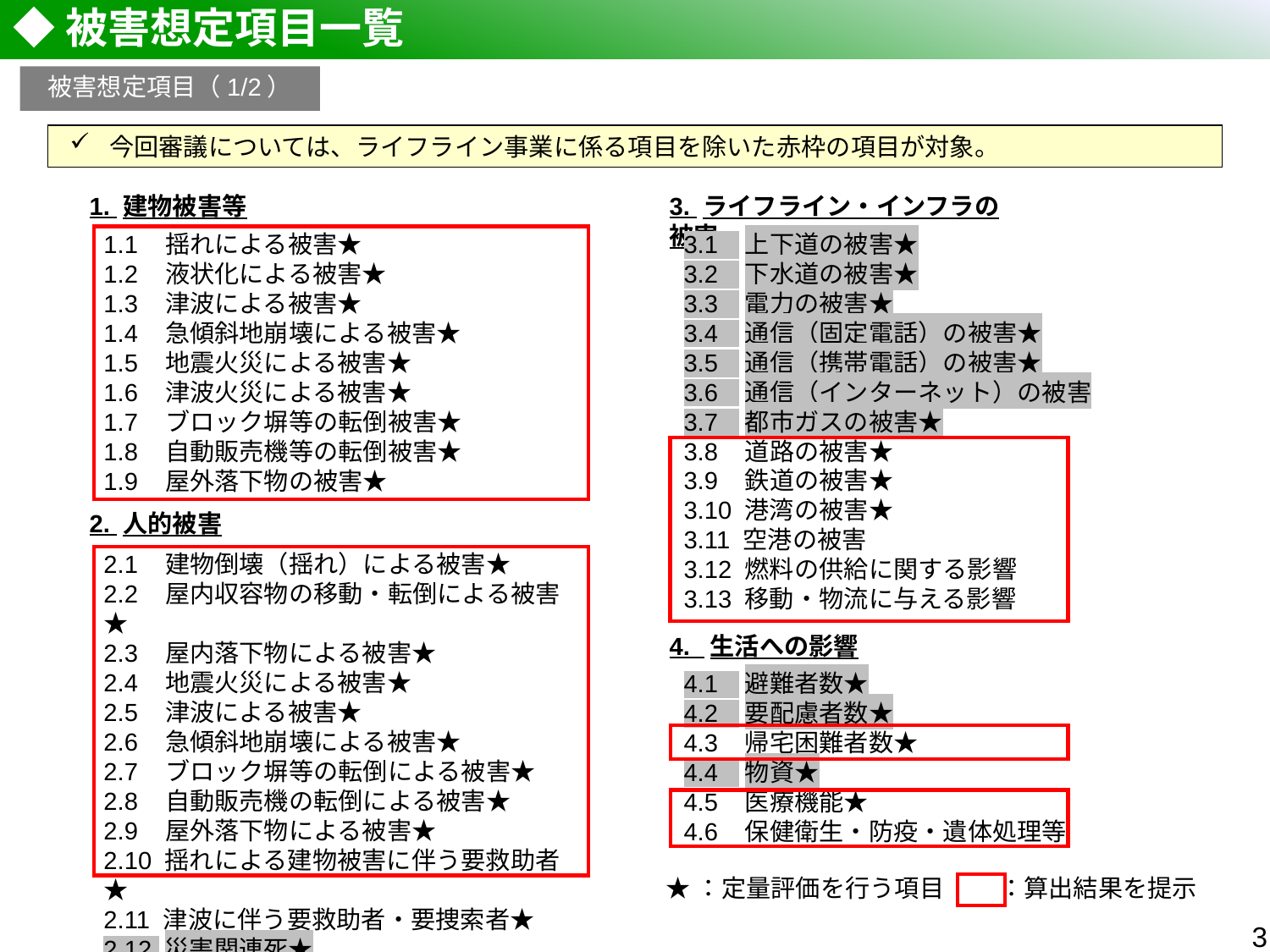

１．これまでの部会における方針、決定事項【～令和６年度】
# ◆被害想定項目一覧
被害想定項目（1/2）
今回審議については、ライフライン事業に係る項目を除いた赤枠の項目が対象。
1. 建物被害等
3. ライフライン・インフラの被害
1.1   揺れによる被害★
1.2   液状化による被害★
1.3   津波による被害★
1.4   急傾斜地崩壊による被害★
1.5   地震火災による被害★
1.6   津波火災による被害★
1.7   ブロック塀等の転倒被害★
1.8   自動販売機等の転倒被害★
1.9   屋外落下物の被害★

3.1   上下道の被害★
3.2   下水道の被害★
3.3   電力の被害★
3.4   通信（固定電話）の被害★
3.5   通信（携帯電話）の被害★
3.6   通信（インターネット）の被害
3.7   都市ガスの被害★
3.8   道路の被害★
3.9   鉄道の被害★
3.10 港湾の被害★
3.11 空港の被害
3.12 燃料の供給に関する影響
3.13 移動・物流に与える影響

2. 人的被害
2.1   建物倒壊（揺れ）による被害★
2.2   屋内収容物の移動・転倒による被害★
2.3   屋内落下物による被害★
2.4   地震火災による被害★
2.5   津波による被害★
2.6   急傾斜地崩壊による被害★
2.7   ブロック塀等の転倒による被害★
2.8   自動販売機の転倒による被害★
2.9   屋外落下物による被害★
2.10 揺れによる建物被害に伴う要救助者★
2.11 津波に伴う要救助者・要捜索者★
2.12 災害関連死★

4.  生活への影響
4.1   避難者数★
4.2   要配慮者数★
4.3   帰宅困難者数★
4.4   物資★
4.5   医療機能★
4.6   保健衛生・防疫・遺体処理等

★：定量評価を行う項目          ：算出結果を提示

3